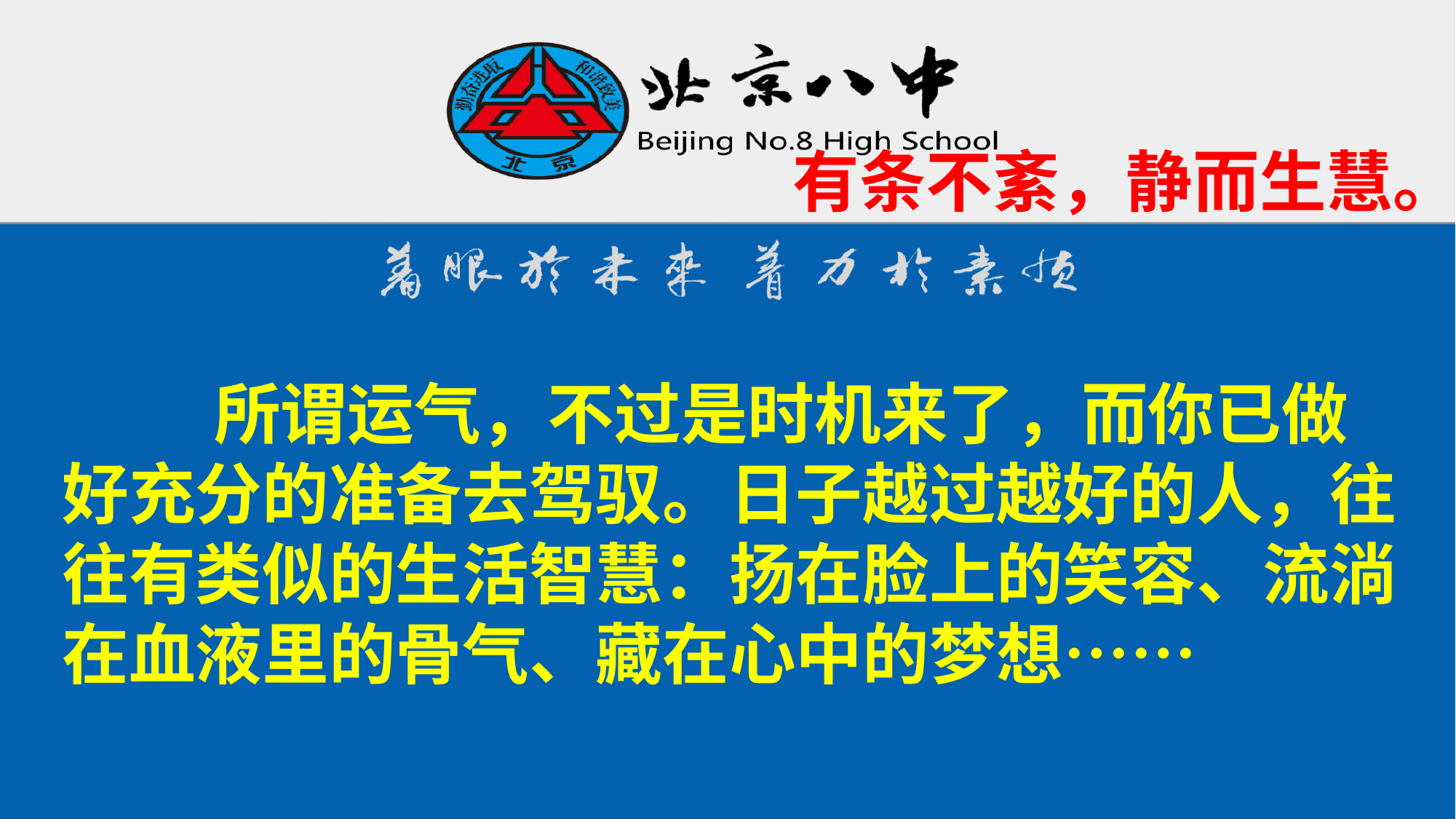

有条不紊，静而生慧。
         所谓运气，不过是时机来了，而你已做好充分的准备去驾驭。日子越过越好的人，往往有类似的生活智慧：扬在脸上的笑容、流淌在血液里的骨气、藏在心中的梦想……